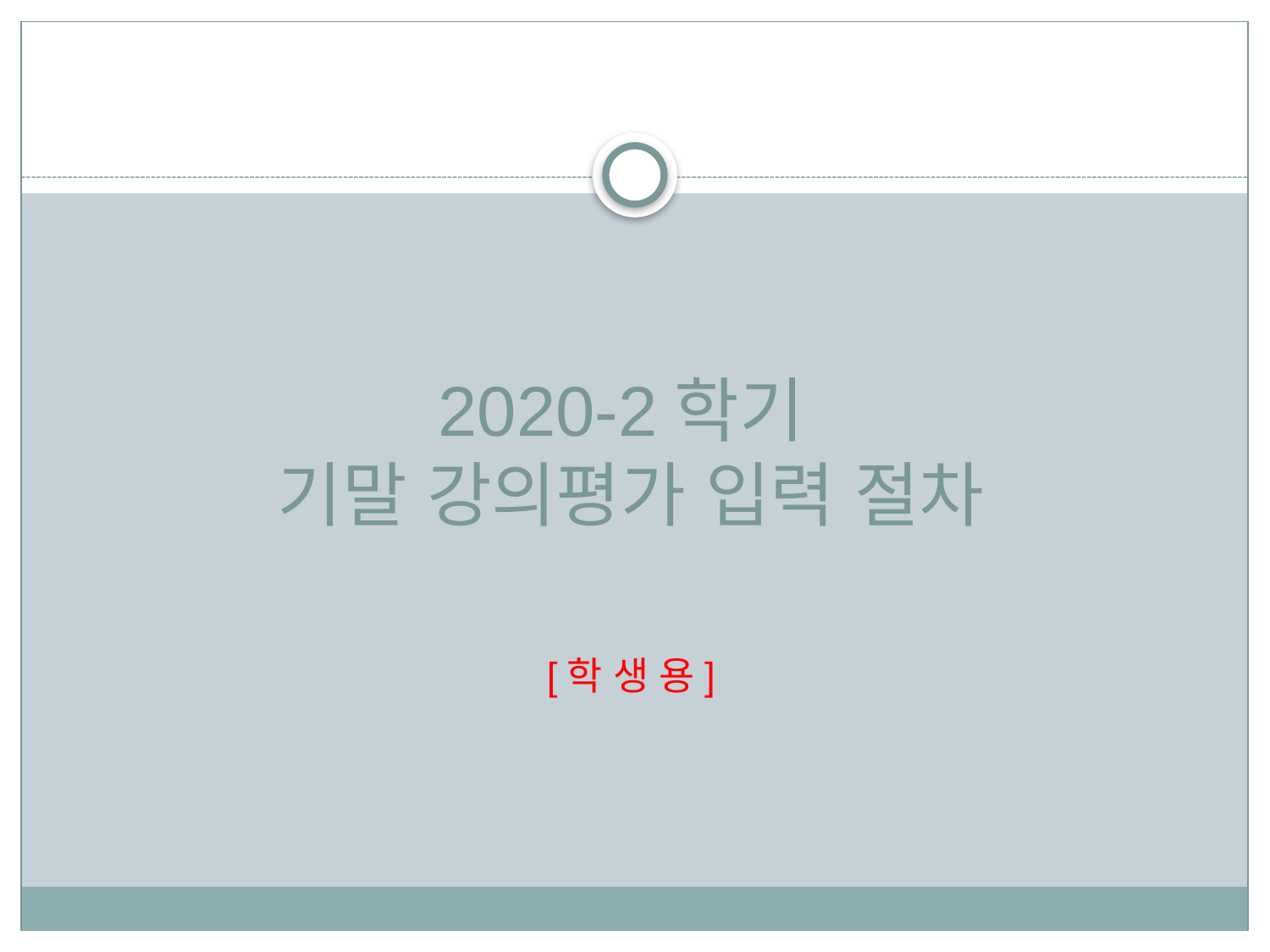

# 2020-2학기 기말 강의평가 입력 절차 [학 생 용]